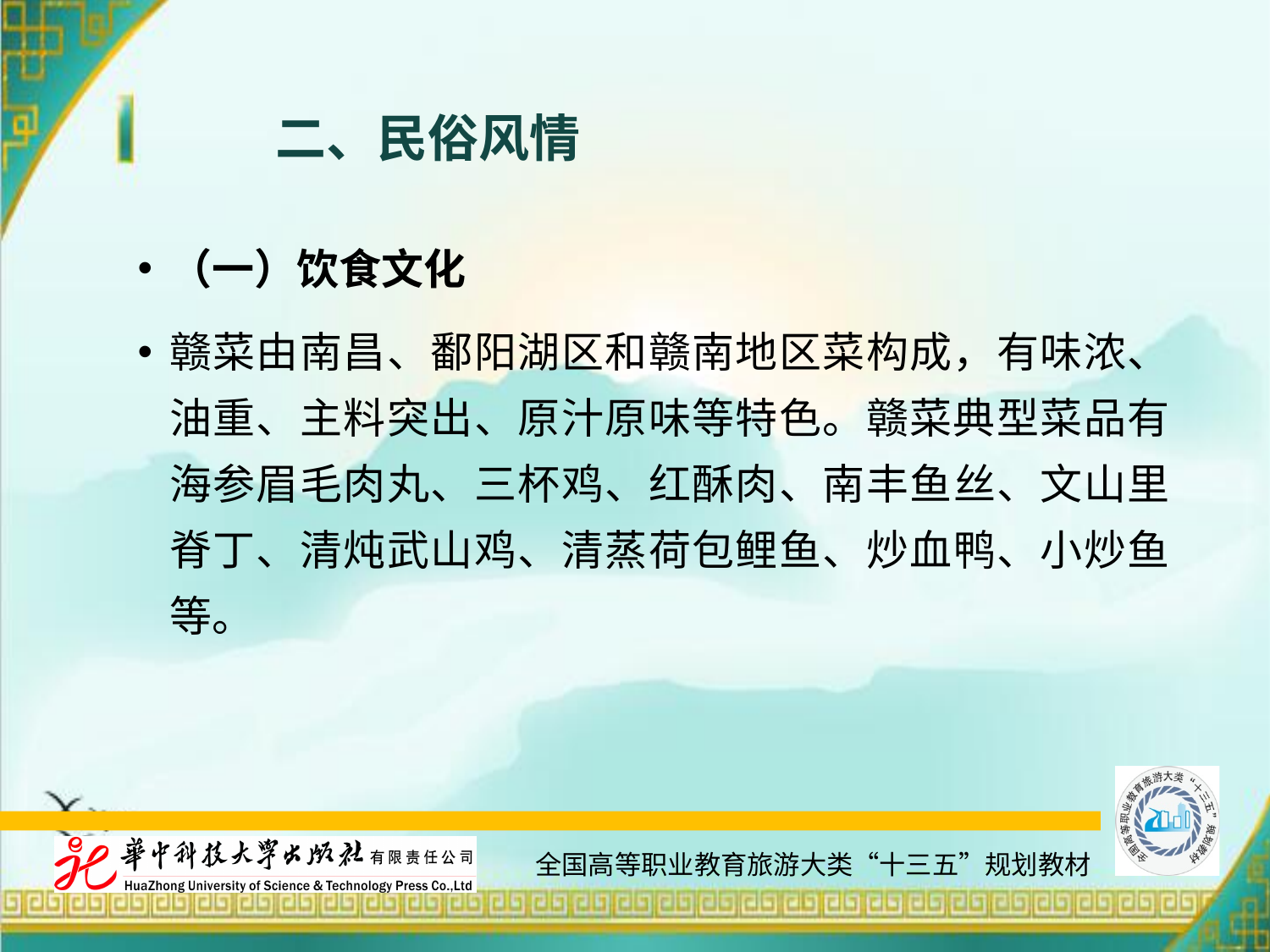

# 二、民俗风情
（一）饮食文化
赣菜由南昌、鄱阳湖区和赣南地区菜构成，有味浓、油重、主料突出、原汁原味等特色。赣菜典型菜品有海参眉毛肉丸、三杯鸡、红酥肉、南丰鱼丝、文山里脊丁、清炖武山鸡、清蒸荷包鲤鱼、炒血鸭、小炒鱼等。